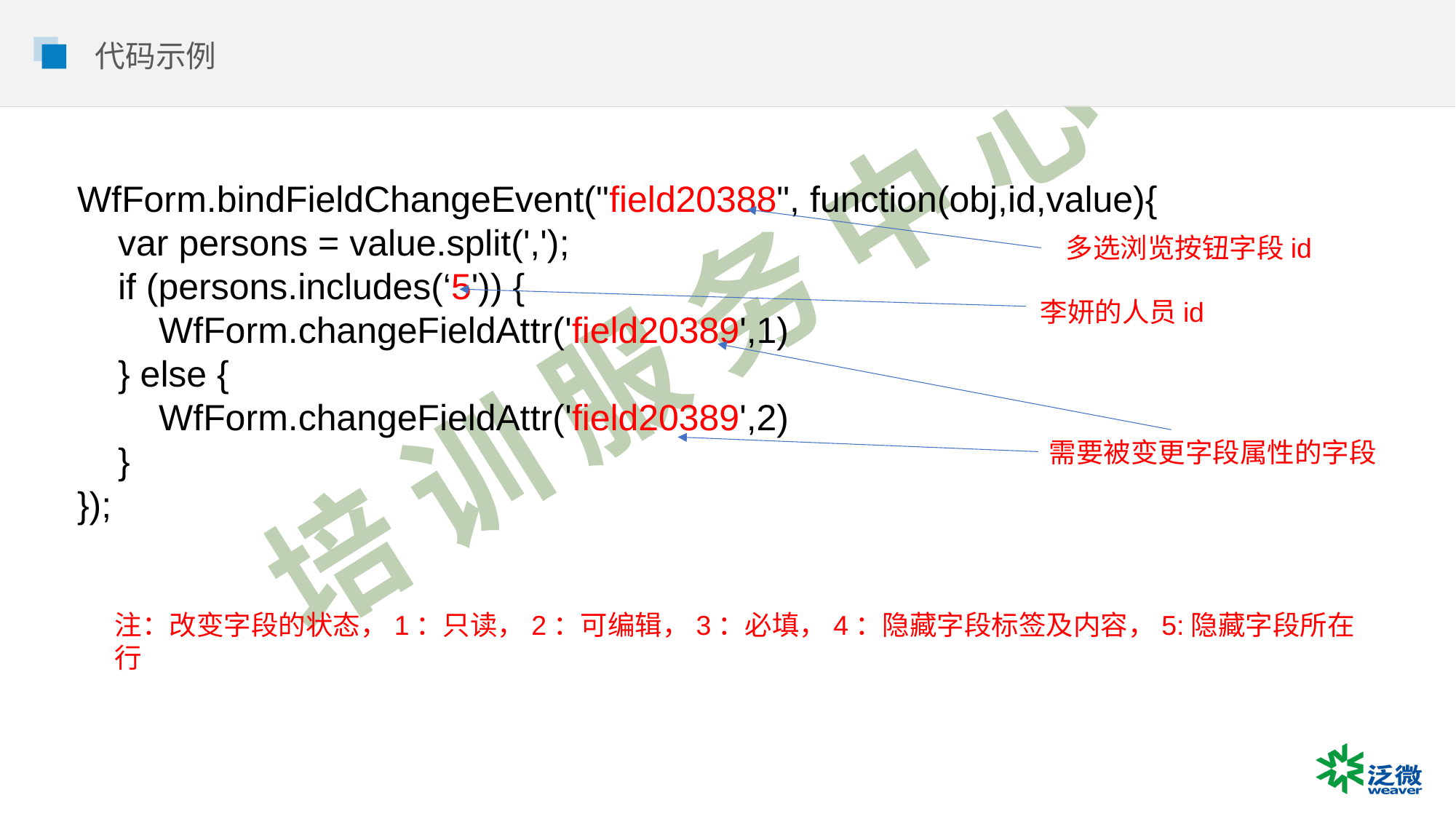

代码示例

WfForm.bindFieldChangeEvent("field20388", function(obj,id,value){
    var persons = value.split(',');
    if (persons.includes(‘5')) {
        WfForm.changeFieldAttr('field20389',1)
    } else {
        WfForm.changeFieldAttr('field20389',2)
    }
});

多选浏览按钮字段id
李妍的人员id
需要被变更字段属性的字段
注：改变字段的状态，1：只读，2：可编辑，3：必填，4：隐藏字段标签及内容，5:隐藏字段所在行